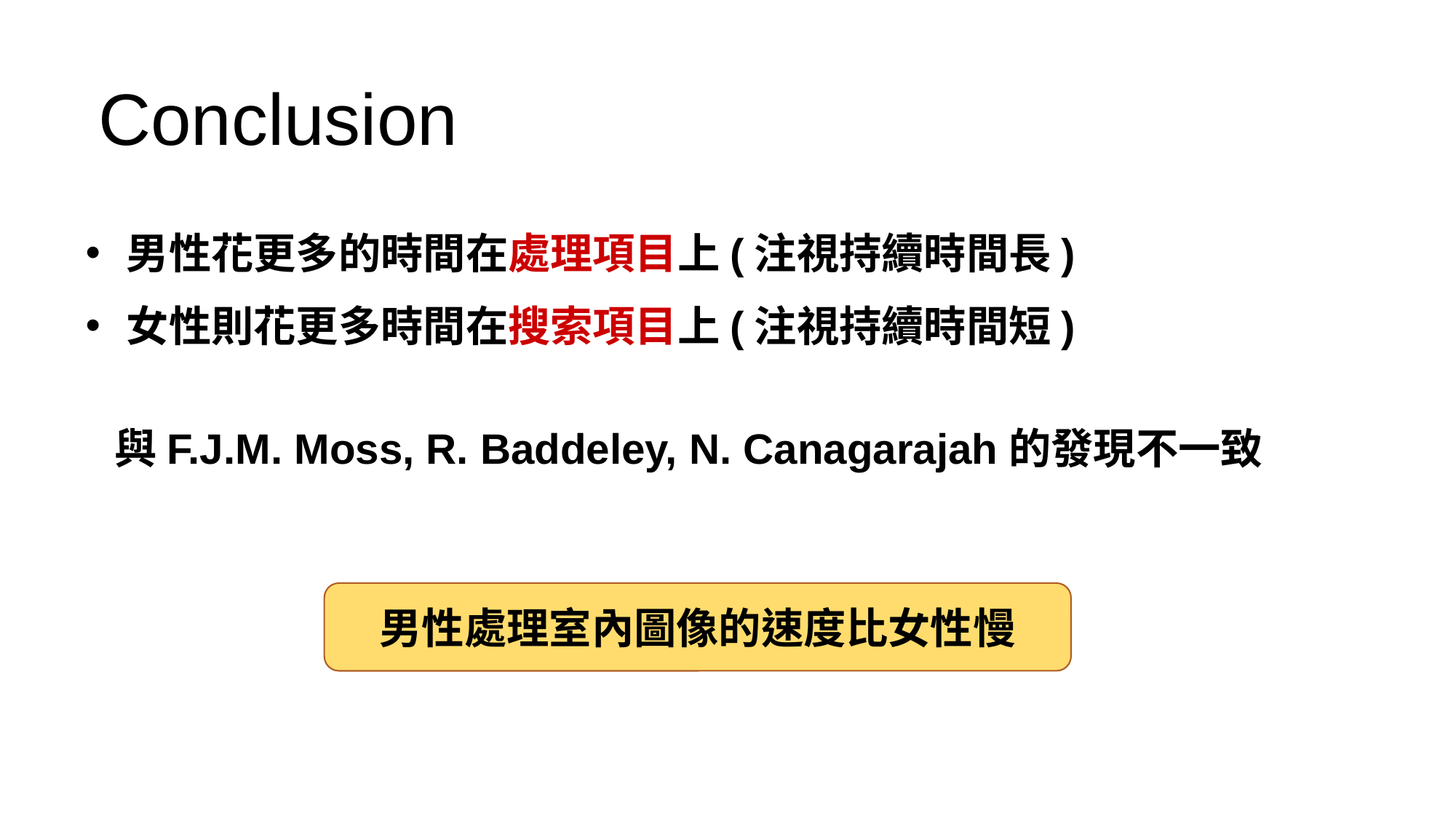

Conclusion
男性花更多的時間在處理項目上(注視持續時間長)
女性則花更多時間在搜索項目上(注視持續時間短)
與F.J.M. Moss, R. Baddeley, N. Canagarajah的發現不一致
男性處理室內圖像的速度比女性慢